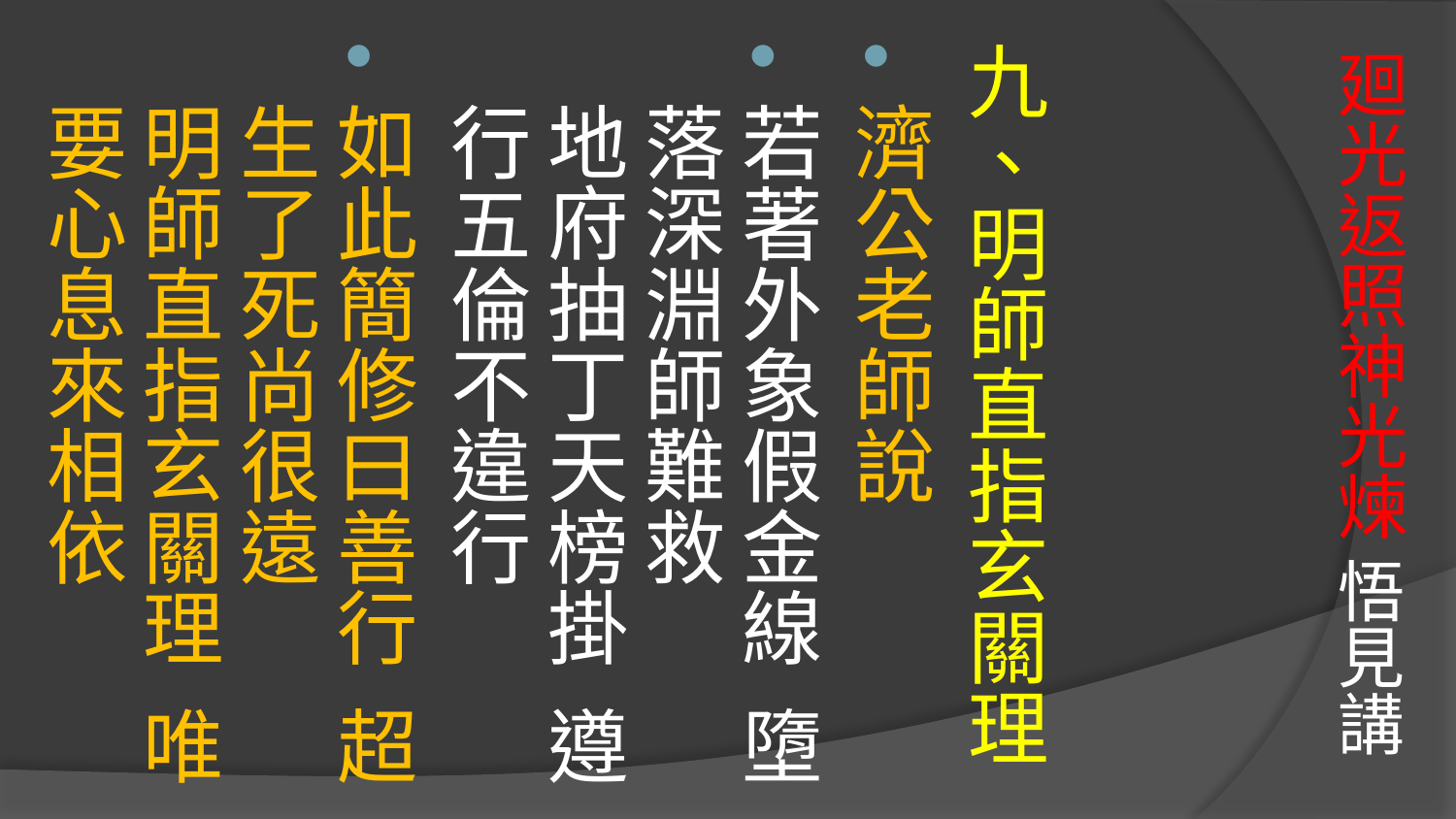

# 廻光返照神光煉 悟見講
九、明師直指玄關理
濟公老師說
若著外象假金線  墮落深淵師難救
地府抽丁天榜掛  遵行五倫不違行
如此簡修曰善行  超生了死尚很遠
明師直指玄關理  唯要心息來相依